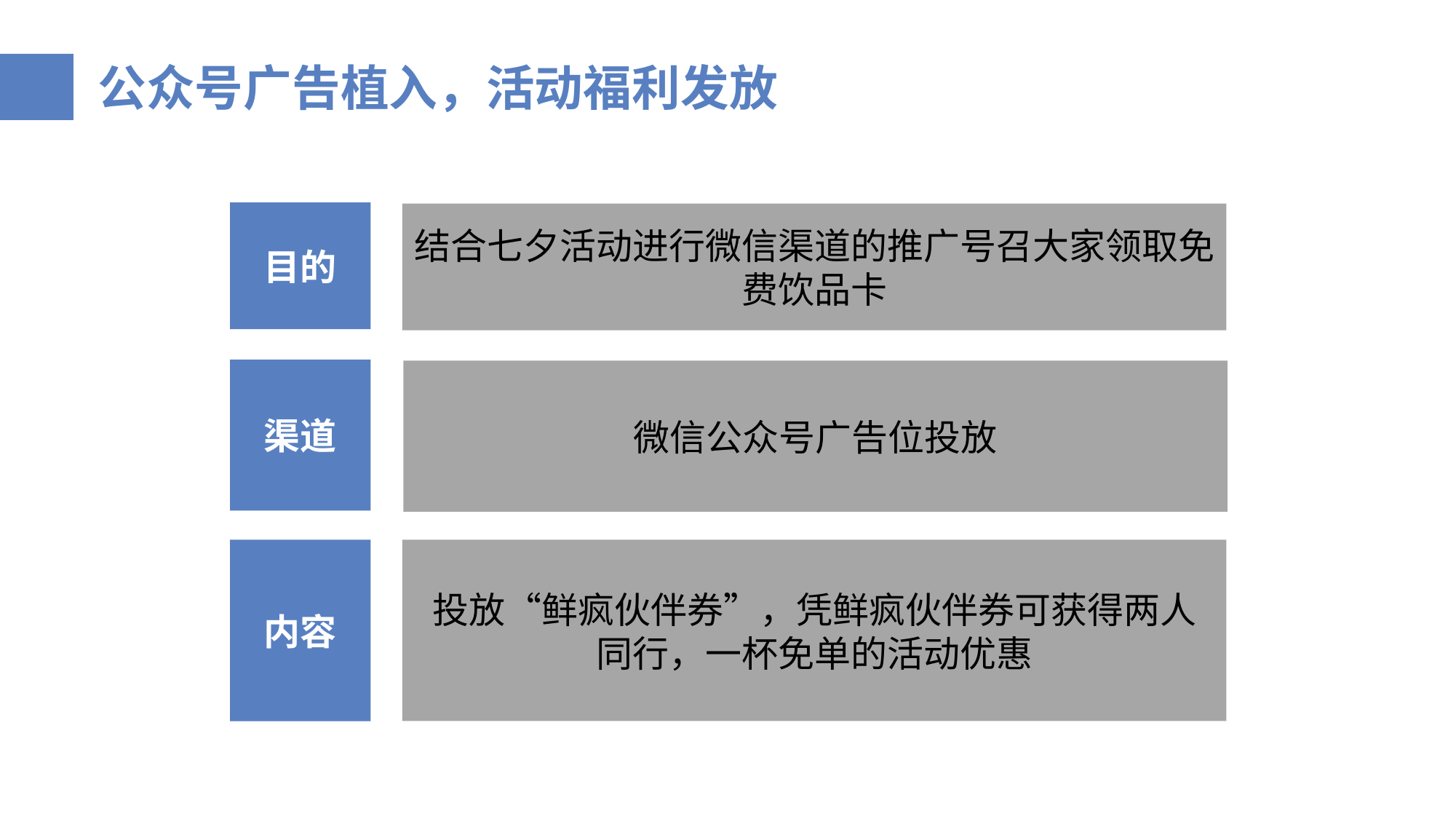

公众号广告植入，活动福利发放

目的
结合七夕活动进行微信渠道的推广号召大家领取免费饮品卡
渠道
微信公众号广告位投放
内容
投放“鲜疯伙伴券”，凭鲜疯伙伴券可获得两人
同行，一杯免单的活动优惠